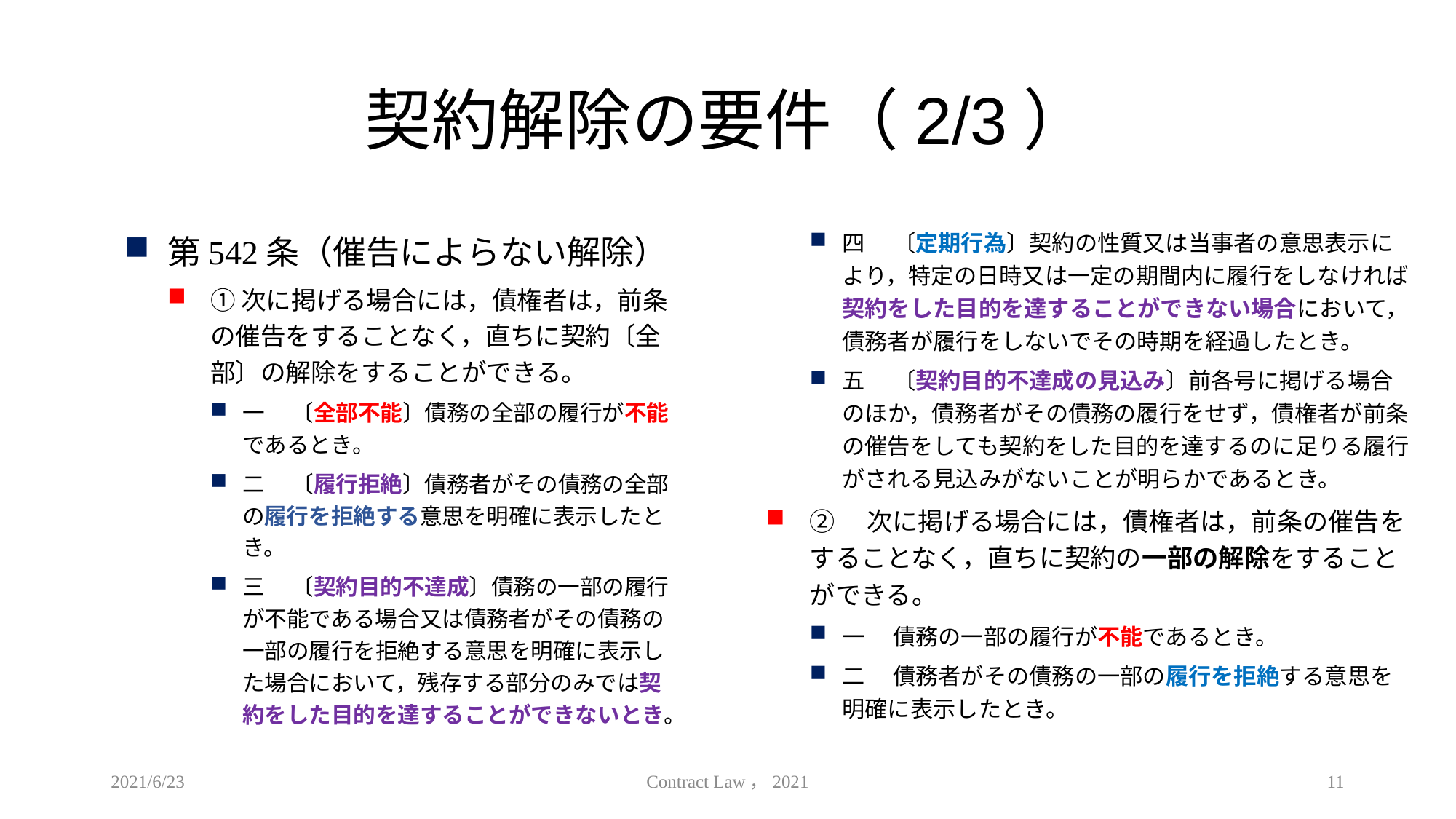

# 契約解除の要件（2/3）
第542条（催告によらない解除）
①次に掲げる場合には，債権者は，前条の催告をすることなく，直ちに契約〔全部〕の解除をすることができる。
一 　〔全部不能〕債務の全部の履行が不能であるとき。
二 　〔履行拒絶〕債務者がその債務の全部の履行を拒絶する意思を明確に表示したとき。
三 　〔契約目的不達成〕債務の一部の履行が不能である場合又は債務者がその債務の一部の履行を拒絶する意思を明確に表示した場合において，残存する部分のみでは契約をした目的を達することができないとき。
四 　〔定期行為〕契約の性質又は当事者の意思表示により，特定の日時又は一定の期間内に履行をしなければ契約をした目的を達することができない場合において，債務者が履行をしないでその時期を経過したとき。
五 　〔契約目的不達成の見込み〕前各号に掲げる場合のほか，債務者がその債務の履行をせず，債権者が前条の催告をしても契約をした目的を達するのに足りる履行がされる見込みがないことが明らかであるとき。
②　次に掲げる場合には，債権者は，前条の催告をすることなく，直ちに契約の一部の解除をすることができる。
一 　債務の一部の履行が不能であるとき。
二 　債務者がその債務の一部の履行を拒絶する意思を明確に表示したとき。
2021/6/23
Contract Law，2021
11